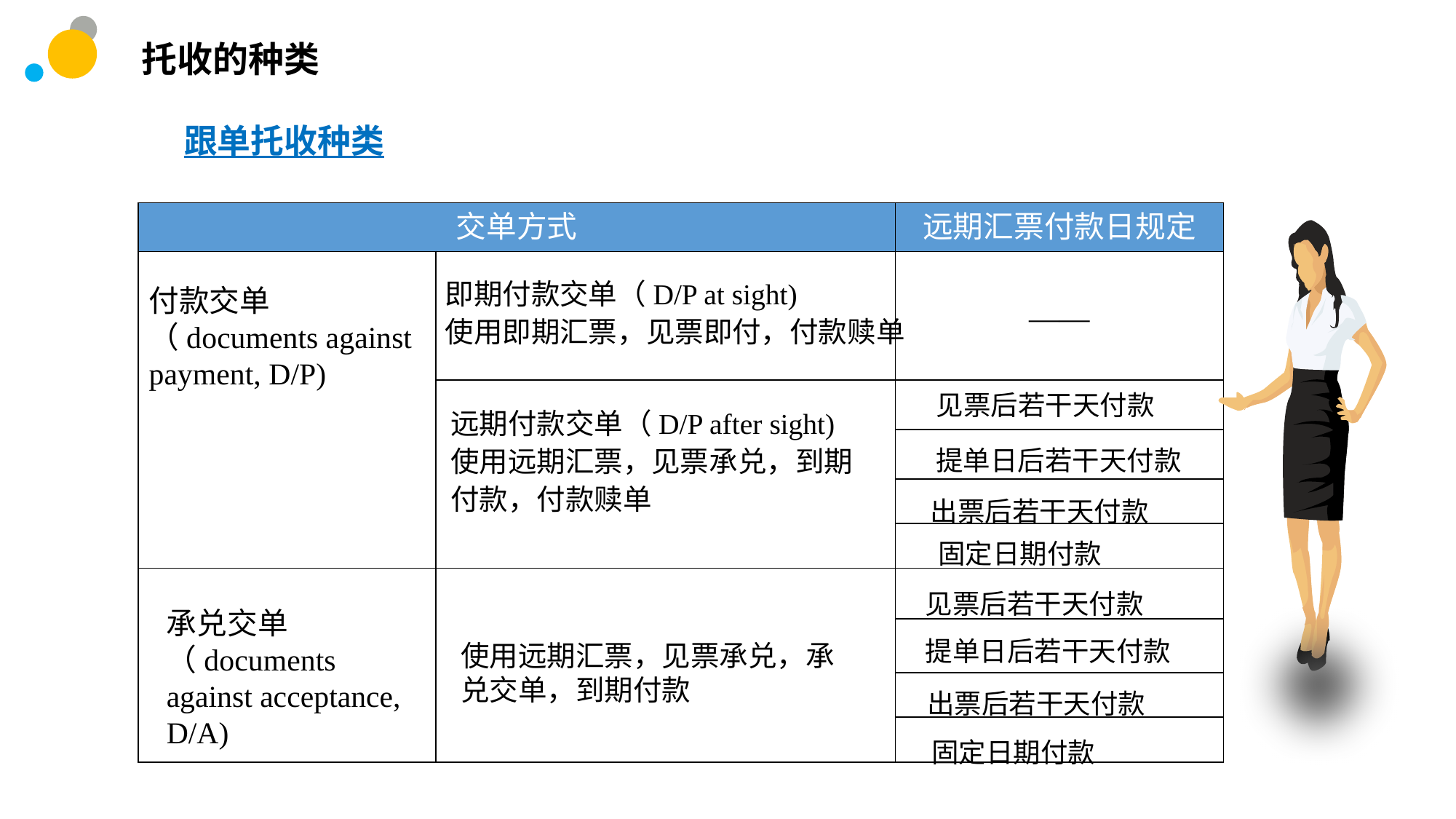

托收的种类
跟单托收种类
| 交单方式 |  | 远期汇票付款日规定 |
| --- | --- | --- |
|  |  | —— |
|  |  |  |
|  |  |  |
|  |  |  |
|  |  |  |
|  |  |  |
|  |  |  |
|  |  |  |
|  |  |  |

即期付款交单（D/P at sight)
使用即期汇票，见票即付，付款赎单
付款交单（documents against payment, D/P)
见票后若干天付款
远期付款交单（D/P after sight)
使用远期汇票，见票承兑，到期付款，付款赎单
提单日后若干天付款
出票后若干天付款
固定日期付款
见票后若干天付款

承兑交单（documents against acceptance, D/A)
提单日后若干天付款
使用远期汇票，见票承兑，承兑交单，到期付款
出票后若干天付款
固定日期付款